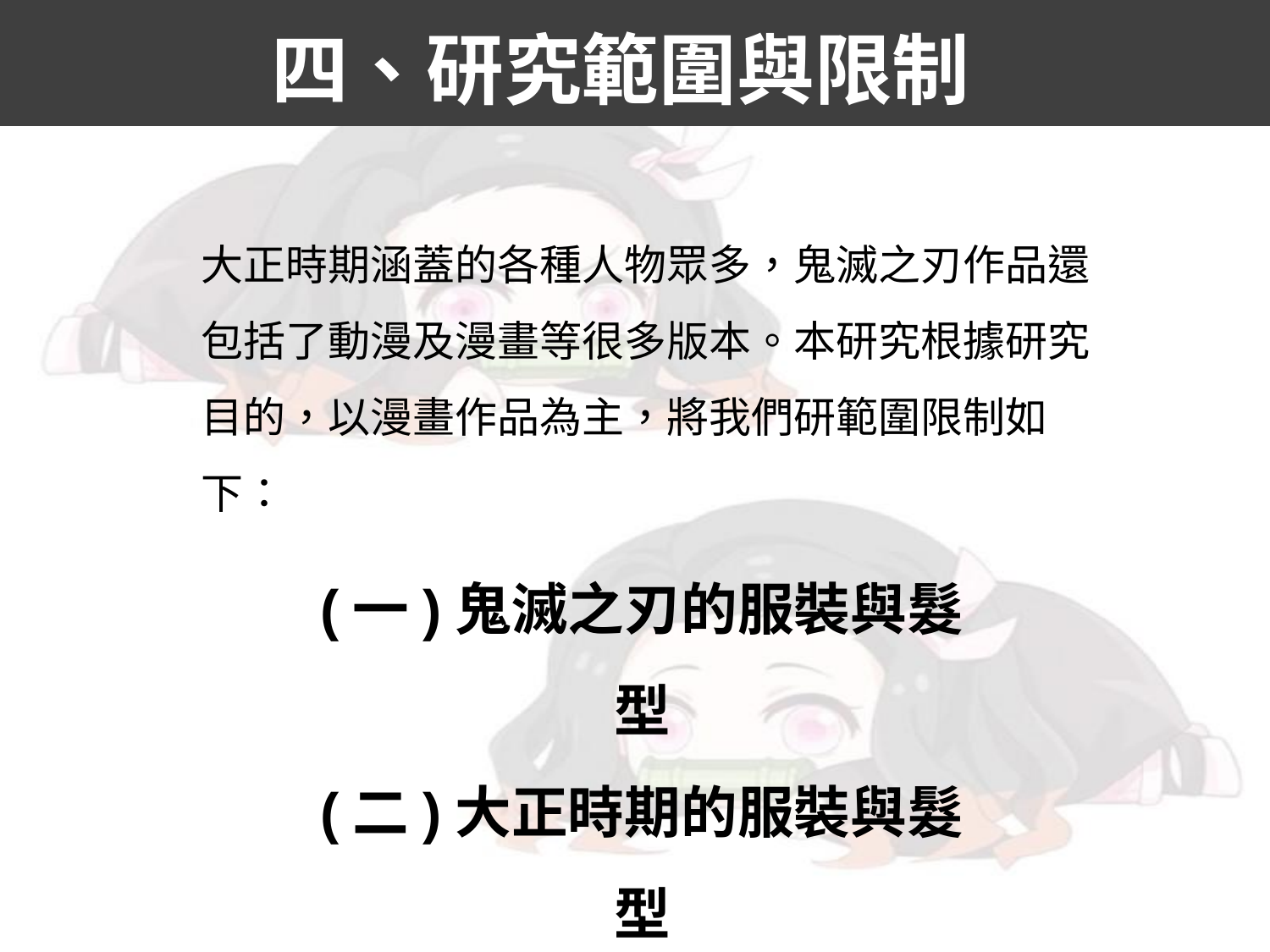

# 四、研究範圍與限制
大正時期涵蓋的各種人物眾多，鬼滅之刃作品還包括了動漫及漫畫等很多版本。本研究根據研究目的，以漫畫作品為主，將我們研範圍限制如下：
(一)鬼滅之刃的服裝與髮型
(二)大正時期的服裝與髮型